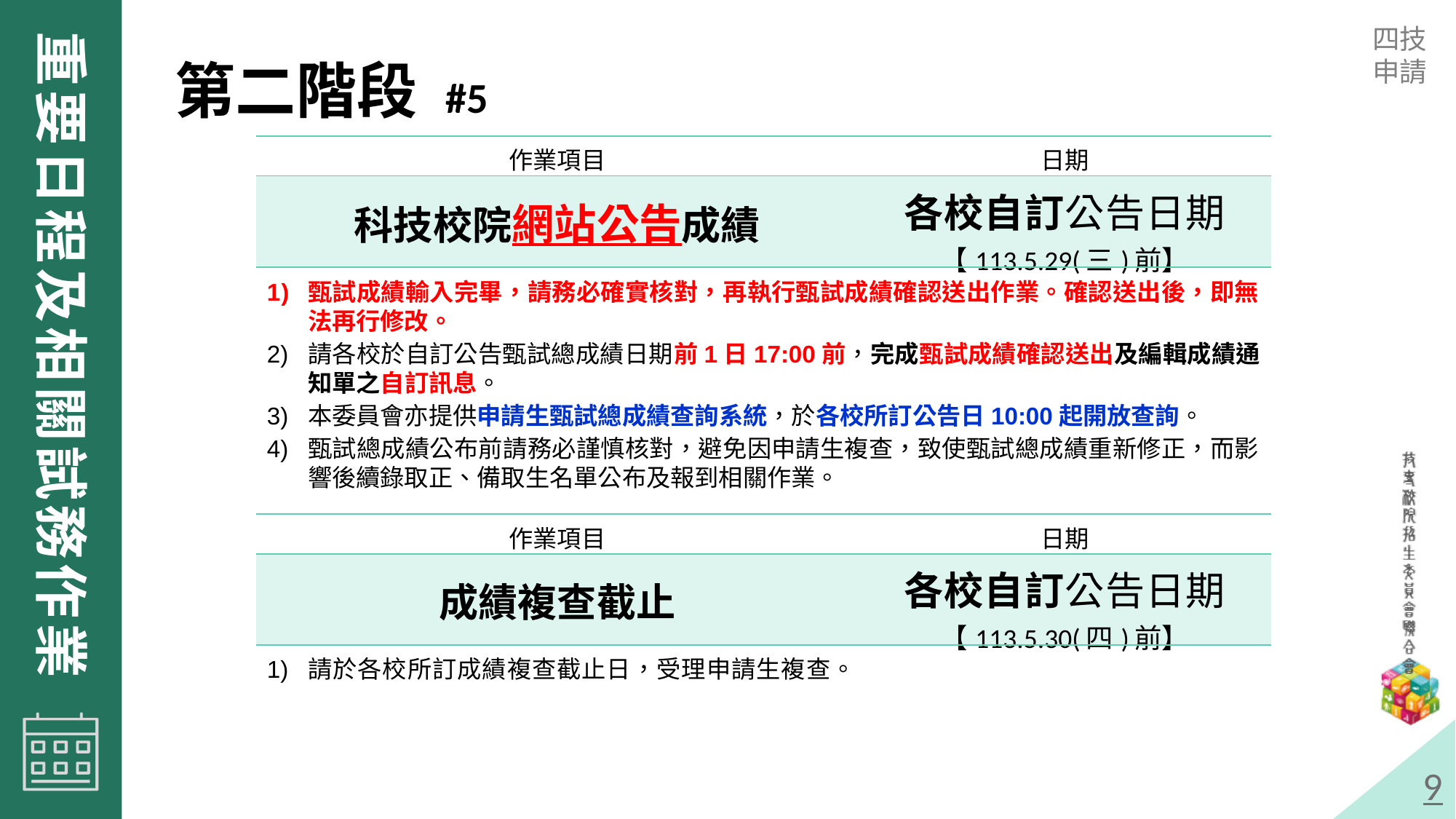

第二階段 #5
| 作業項目 | 日期 |
| --- | --- |
| 科技校院網站公告成績 | 各校自訂公告日期 【113.5.29(三)前】 |
甄試成績輸入完畢，請務必確實核對，再執行甄試成績確認送出作業。確認送出後，即無法再行修改。
請各校於自訂公告甄試總成績日期前1日17:00前，完成甄試成績確認送出及編輯成績通知單之自訂訊息。
本委員會亦提供申請生甄試總成績查詢系統，於各校所訂公告日10:00起開放查詢。
甄試總成績公布前請務必謹慎核對，避免因申請生複查，致使甄試總成績重新修正，而影響後續錄取正、備取生名單公布及報到相關作業。
| 作業項目 | 日期 |
| --- | --- |
| 成績複查截止 | 各校自訂公告日期 【113.5.30(四)前】 |
請於各校所訂成績複查截止日，受理申請生複查。
9